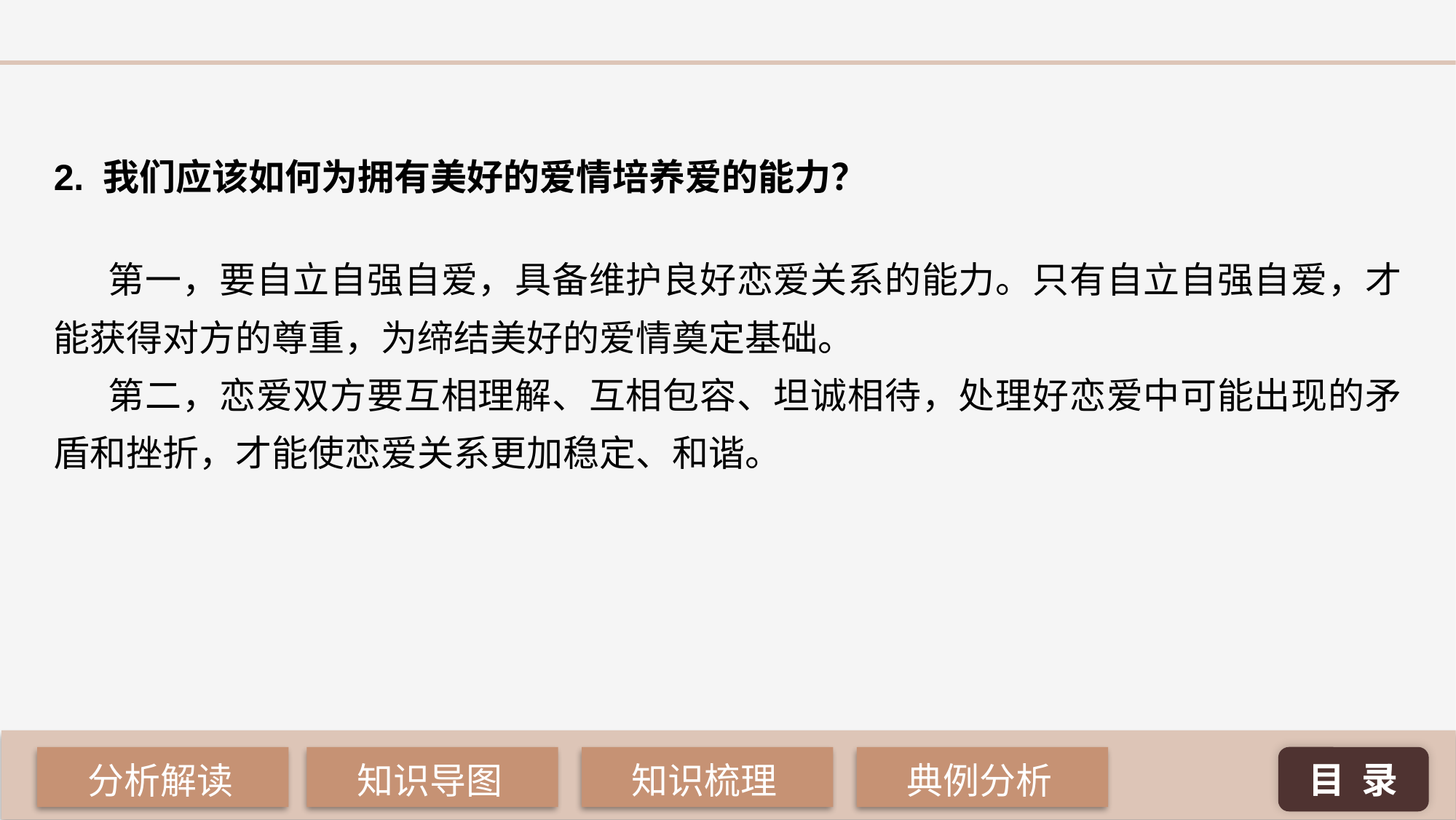

2. 我们应该如何为拥有美好的爱情培养爱的能力？
第一，要自立自强自爱，具备维护良好恋爱关系的能力。只有自立自强自爱，才能获得对方的尊重，为缔结美好的爱情奠定基础。
第二，恋爱双方要互相理解、互相包容、坦诚相待，处理好恋爱中可能出现的矛盾和挫折，才能使恋爱关系更加稳定、和谐。